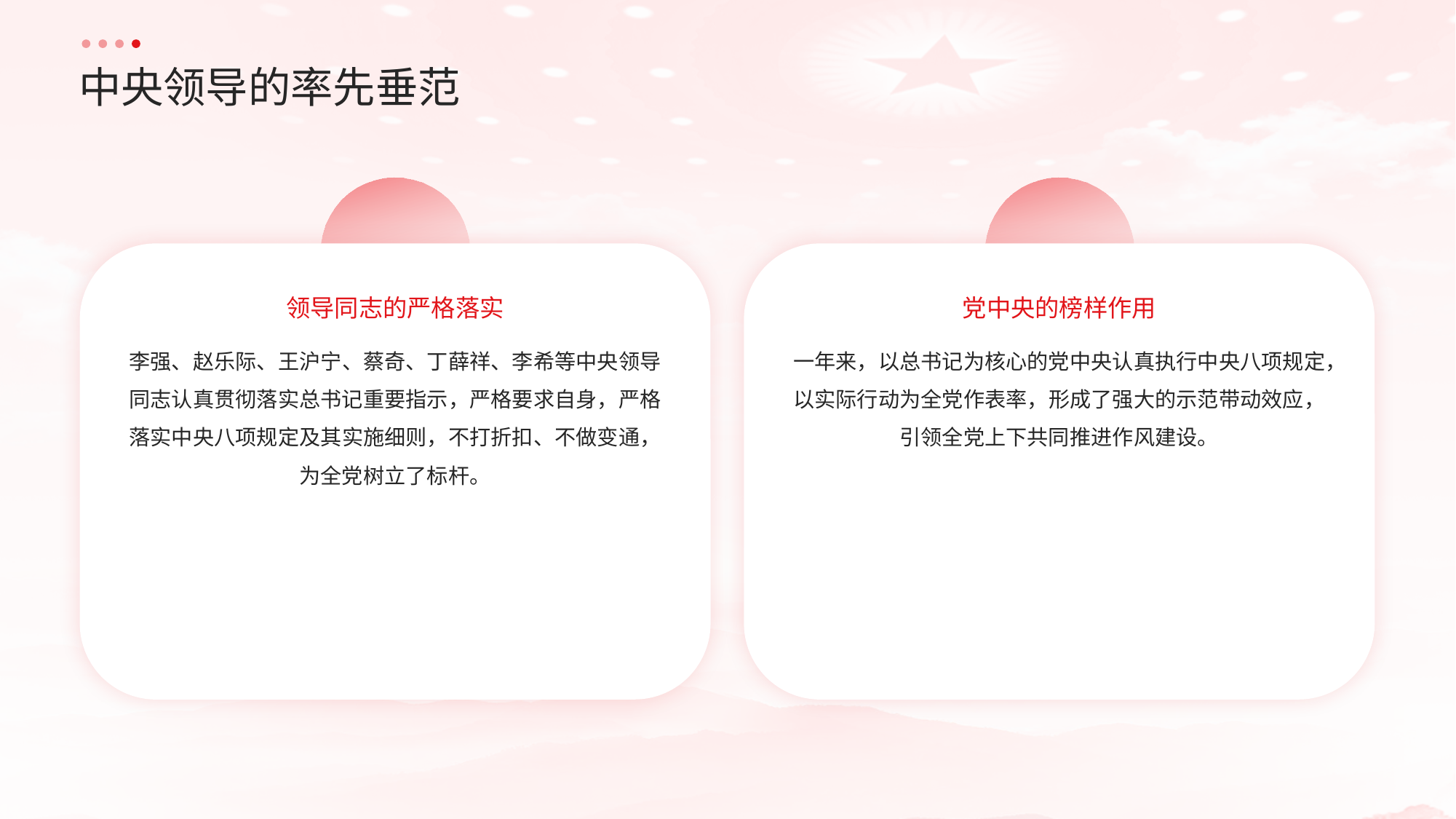

中央领导的率先垂范

领导同志的严格落实
党中央的榜样作用
李强、赵乐际、王沪宁、蔡奇、丁薛祥、李希等中央领导同志认真贯彻落实总书记重要指示，严格要求自身，严格落实中央八项规定及其实施细则，不打折扣、不做变通，为全党树立了标杆。
一年来，以总书记为核心的党中央认真执行中央八项规定，以实际行动为全党作表率，形成了强大的示范带动效应，引领全党上下共同推进作风建设。